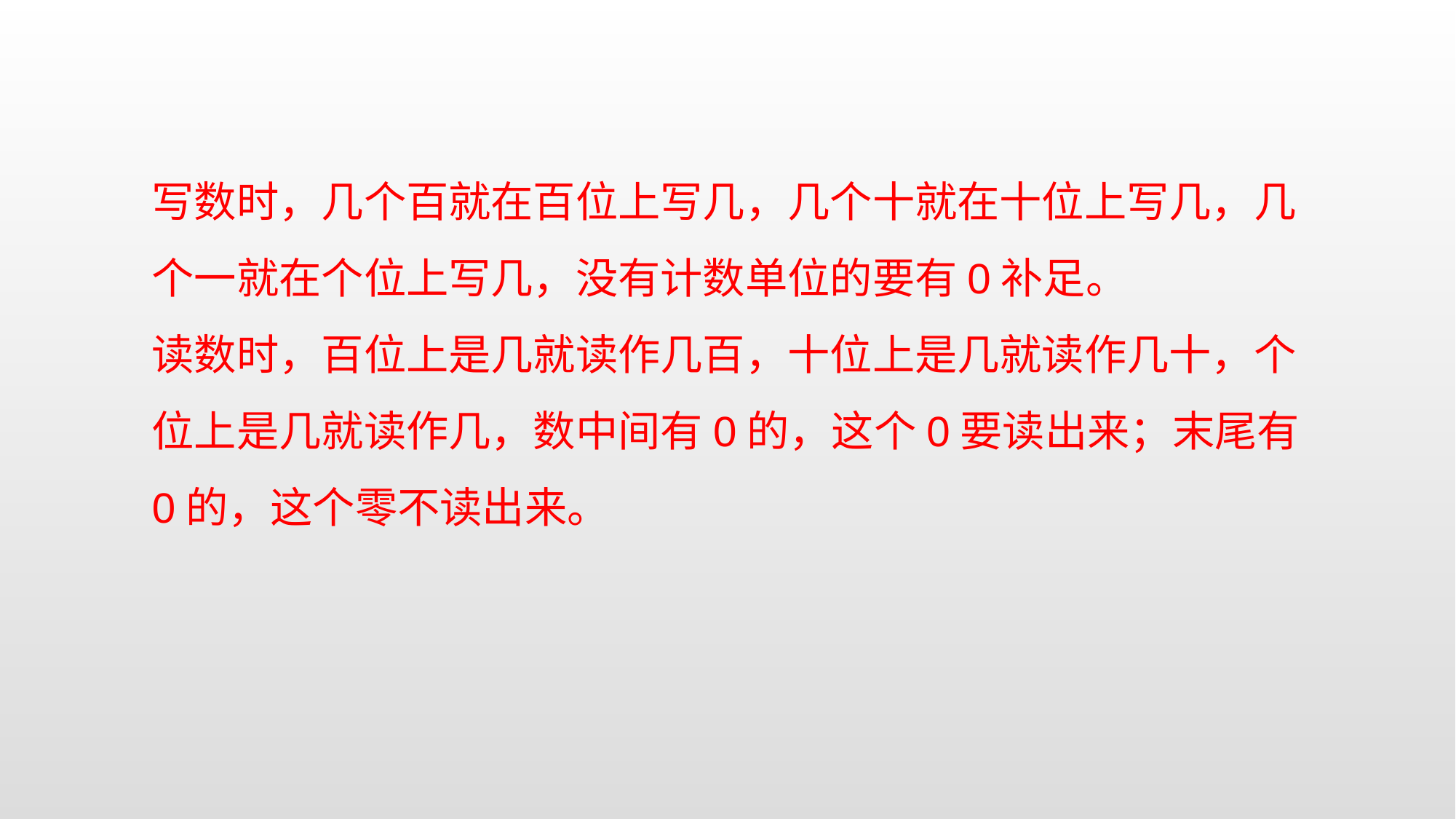

写数时，几个百就在百位上写几，几个十就在十位上写几，几个一就在个位上写几，没有计数单位的要有0补足。
读数时，百位上是几就读作几百，十位上是几就读作几十，个位上是几就读作几，数中间有0的，这个0要读出来；末尾有0的，这个零不读出来。